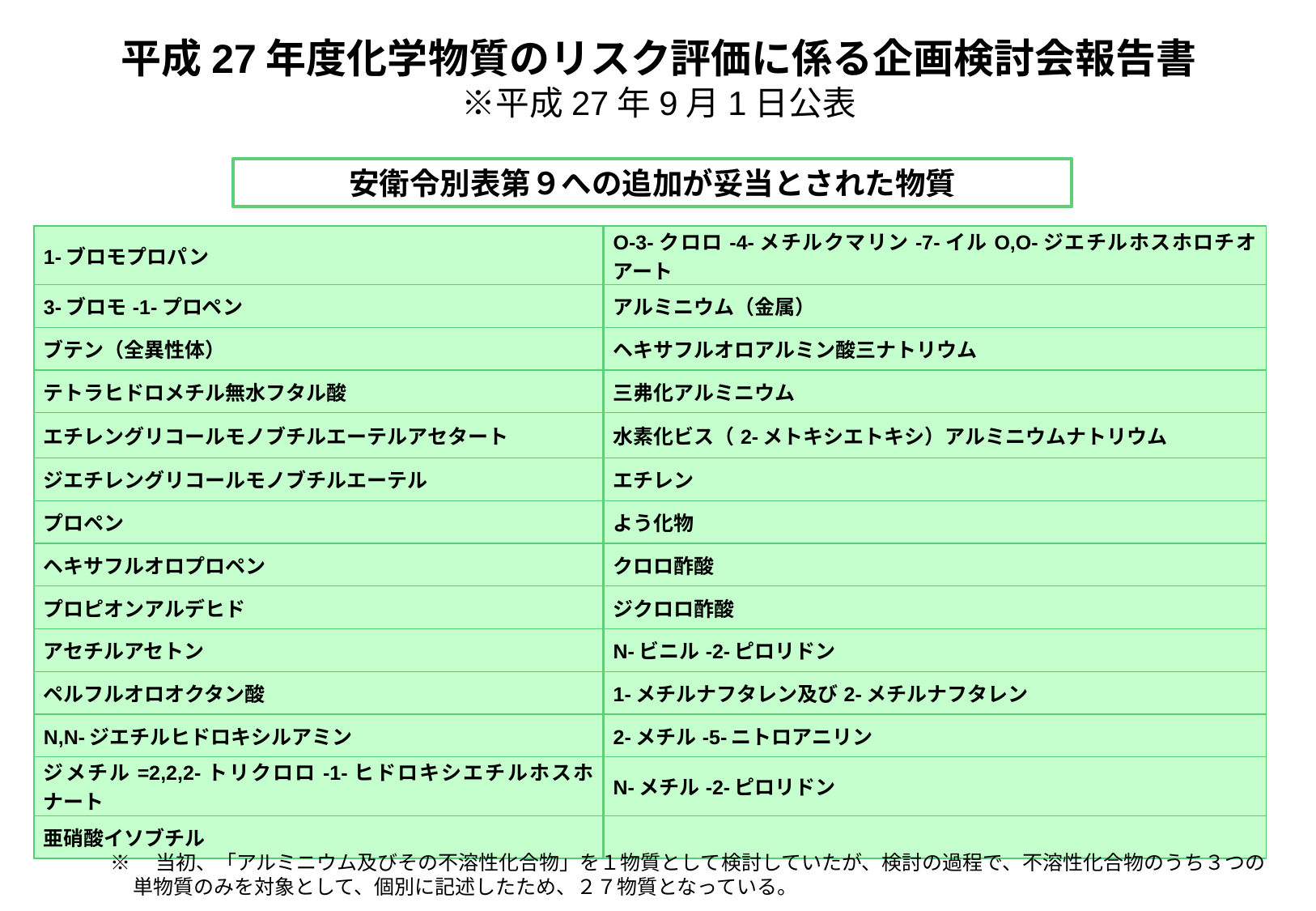

# 平成27年度化学物質のリスク評価に係る企画検討会報告書 ※平成27年9月1日公表
安衛令別表第９への追加が妥当とされた物質
| 1-ブロモプロパン | O-3-クロロ-4-メチルクマリン-7-イルO,O-ジエチルホスホロチオアート |
| --- | --- |
| 3-ブロモ-1-プロペン | アルミニウム（金属） |
| ブテン（全異性体） | ヘキサフルオロアルミン酸三ナトリウム |
| テトラヒドロメチル無水フタル酸 | 三弗化アルミニウム |
| エチレングリコールモノブチルエーテルアセタート | 水素化ビス（2-メトキシエトキシ）アルミニウムナトリウム |
| ジエチレングリコールモノブチルエーテル | エチレン |
| プロペン | よう化物 |
| ヘキサフルオロプロペン | クロロ酢酸 |
| プロピオンアルデヒド | ジクロロ酢酸 |
| アセチルアセトン | N-ビニル-2-ピロリドン |
| ペルフルオロオクタン酸 | 1-メチルナフタレン及び2-メチルナフタレン |
| N,N-ジエチルヒドロキシルアミン | 2-メチル-5-ニトロアニリン |
| ジメチル=2,2,2-トリクロロ-1-ヒドロキシエチルホスホナート | N-メチル-2-ピロリドン |
| 亜硝酸イソブチル |  |
※　当初、「アルミニウム及びその不溶性化合物」を１物質として検討していたが、検討の過程で、不溶性化合物のうち３つの単物質のみを対象として、個別に記述したため、２７物質となっている。